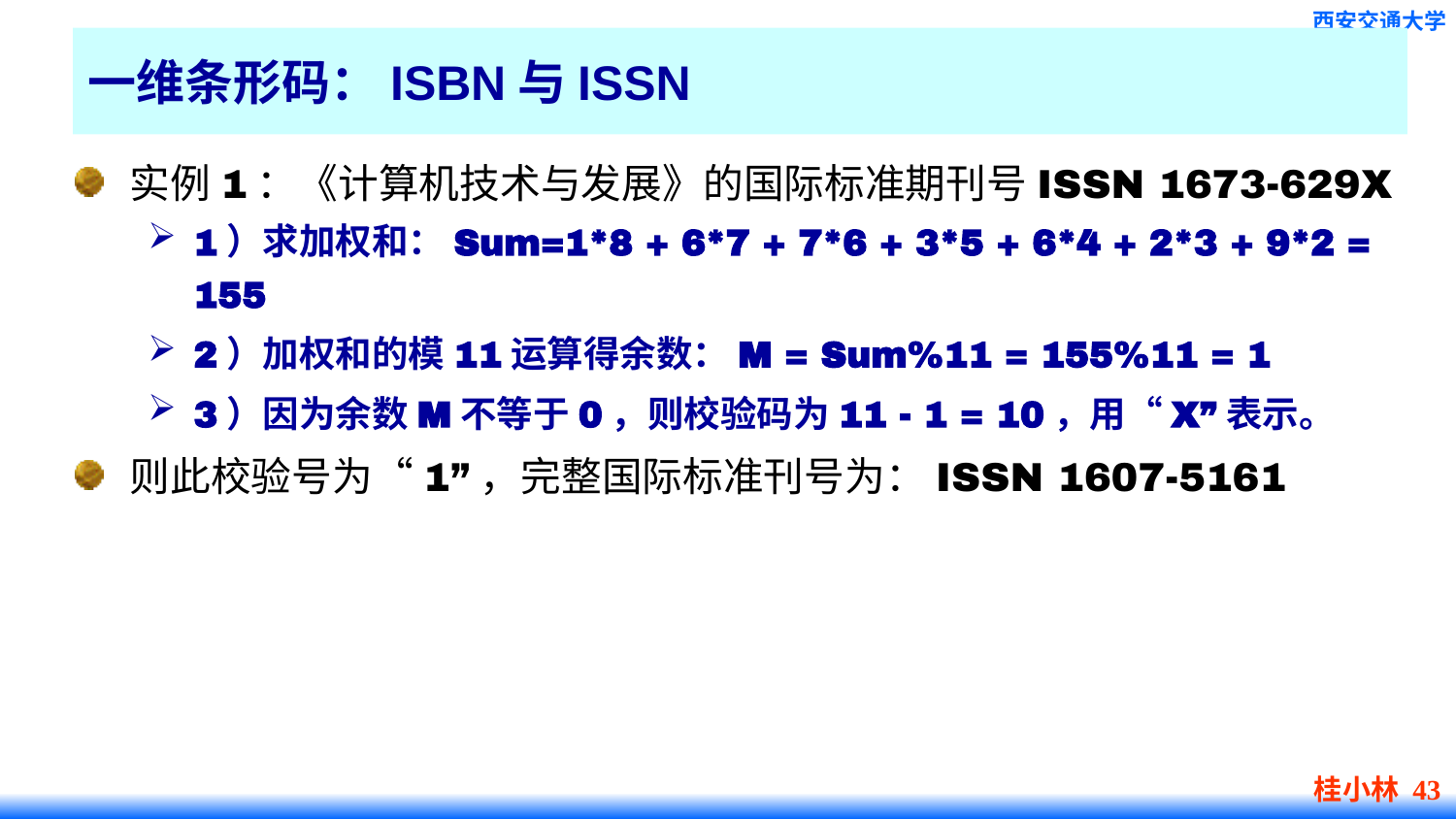

# 一维条形码：ISBN与ISSN
实例1：《计算机技术与发展》的国际标准期刊号ISSN 1673-629X
1）求加权和：Sum=1*8 + 6*7 + 7*6 + 3*5 + 6*4 + 2*3 + 9*2 = 155
2）加权和的模11运算得余数：M = Sum%11 = 155%11 = 1
3）因为余数M不等于0，则校验码为11 - 1 = 10，用“X”表示。
则此校验号为“1”，完整国际标准刊号为：ISSN 1607-5161

桂小林 43